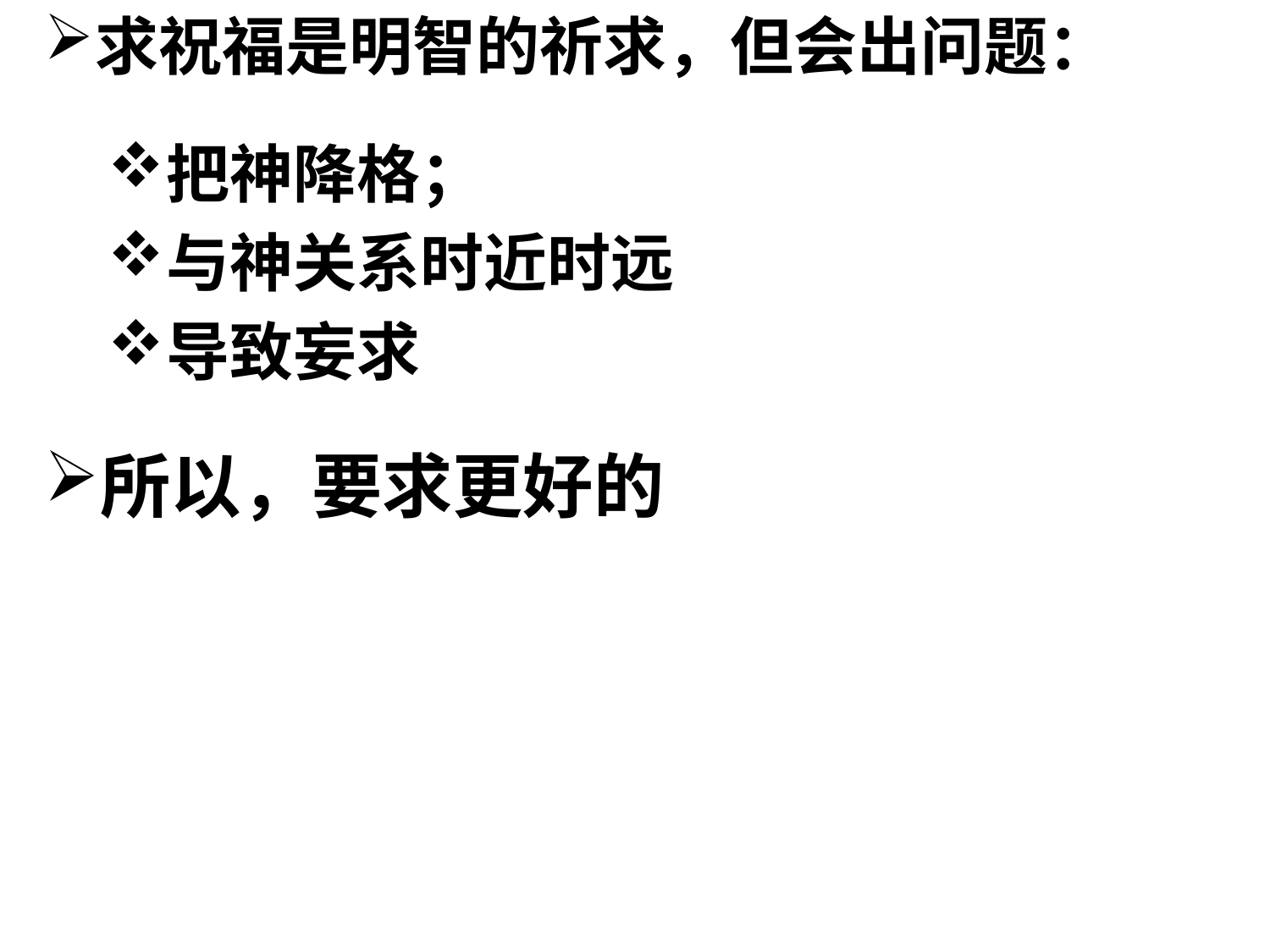

求祝福是明智的祈求，但会出问题：

把神降格；
与神关系时近时远
导致妄求

所以，要求更好的